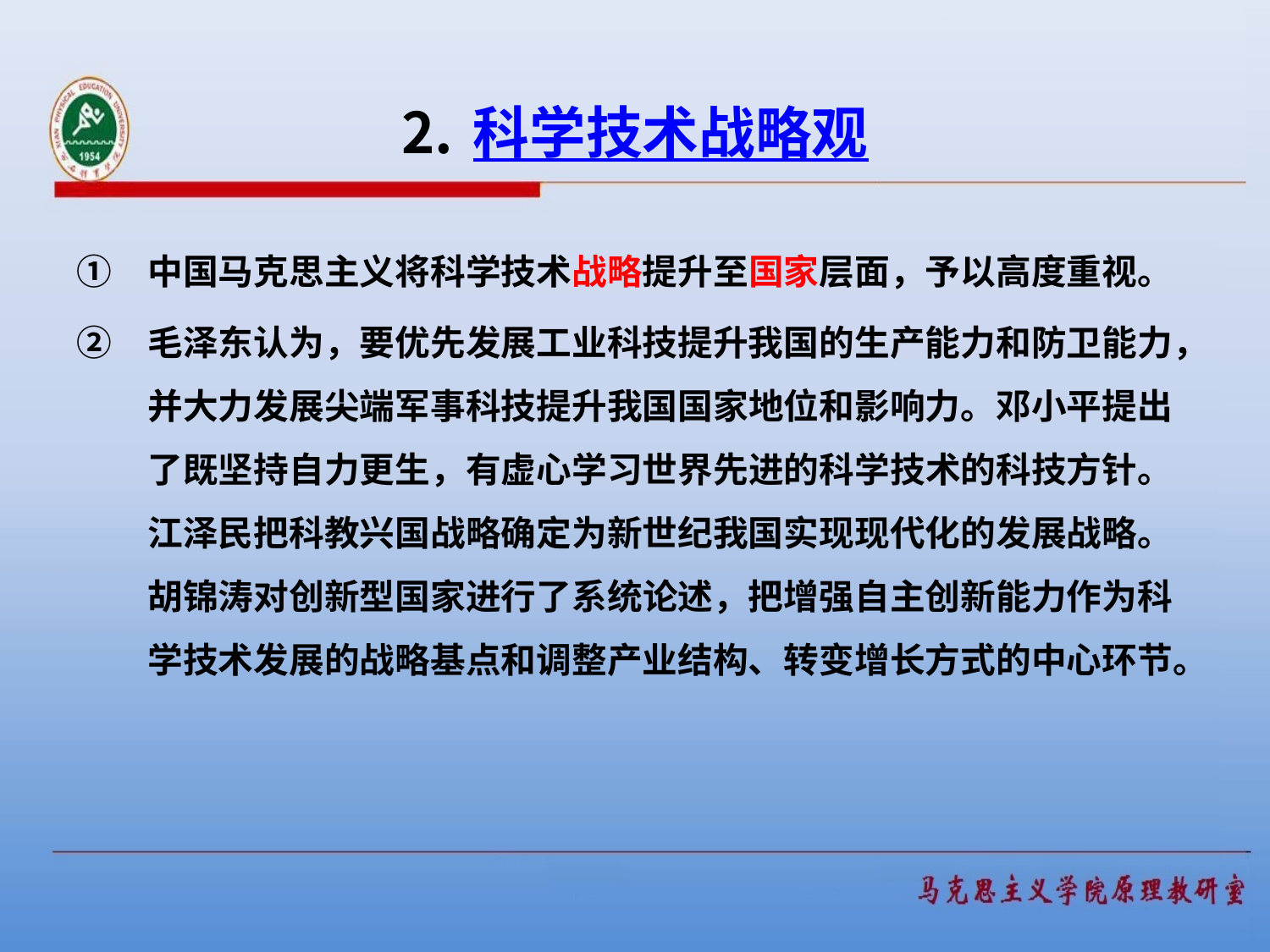

# 科学技术战略观
中国马克思主义将科学技术战略提升至国家层面，予以高度重视。
毛泽东认为，要优先发展工业科技提升我国的生产能力和防卫能力，并大力发展尖端军事科技提升我国国家地位和影响力。邓小平提出了既坚持自力更生，有虚心学习世界先进的科学技术的科技方针。江泽民把科教兴国战略确定为新世纪我国实现现代化的发展战略。胡锦涛对创新型国家进行了系统论述，把增强自主创新能力作为科学技术发展的战略基点和调整产业结构、转变增长方式的中心环节。